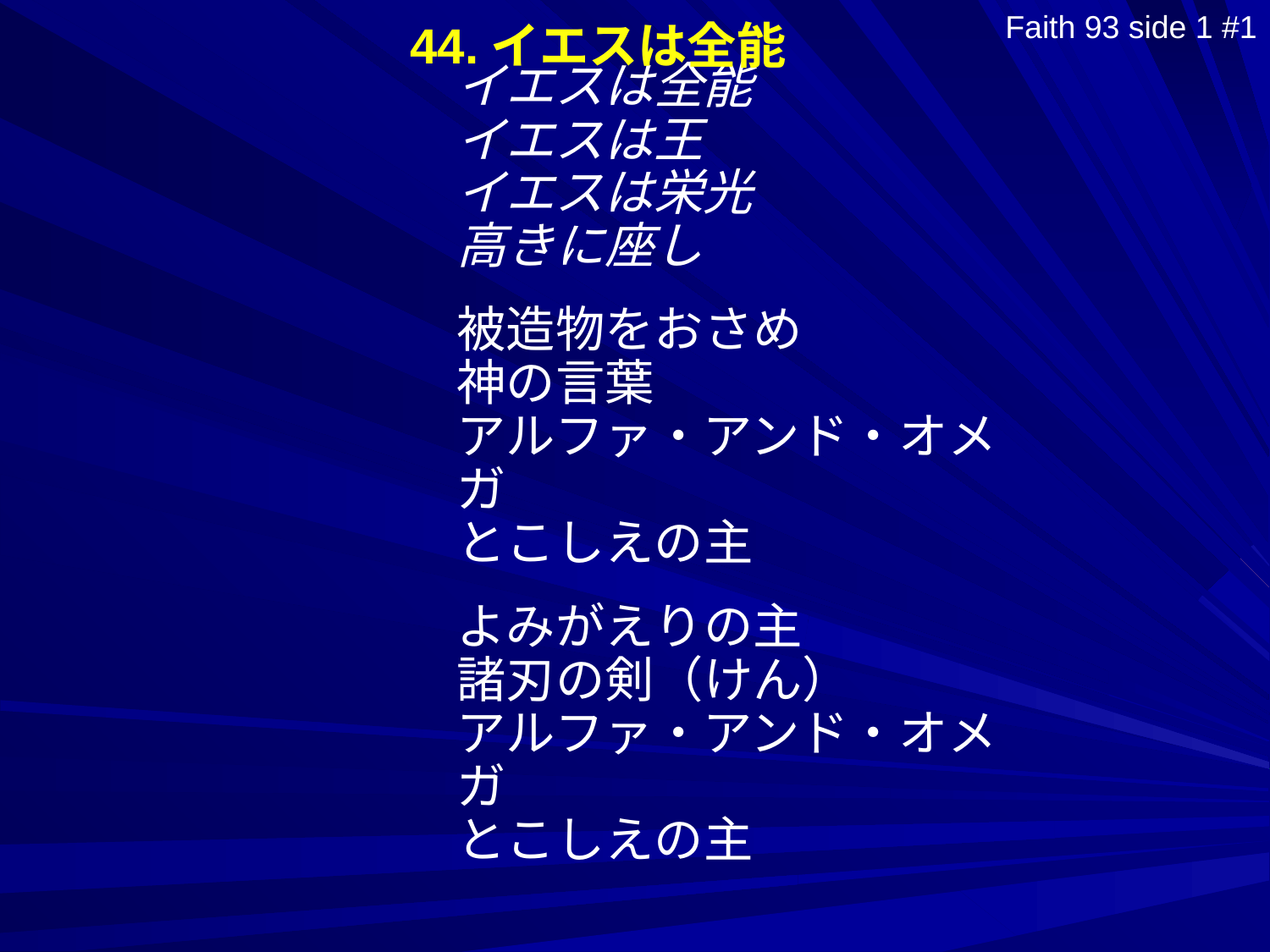

44.イエスは全能
Faith 93 side 1 #1

イエスは全能
イエスは王
イエスは栄光
高きに座し

被造物をおさめ
神の言葉
アルファ・アンド・オメガ
とこしえの主

よみがえりの主
諸刃の剣（けん）
アルファ・アンド・オメガ
とこしえの主